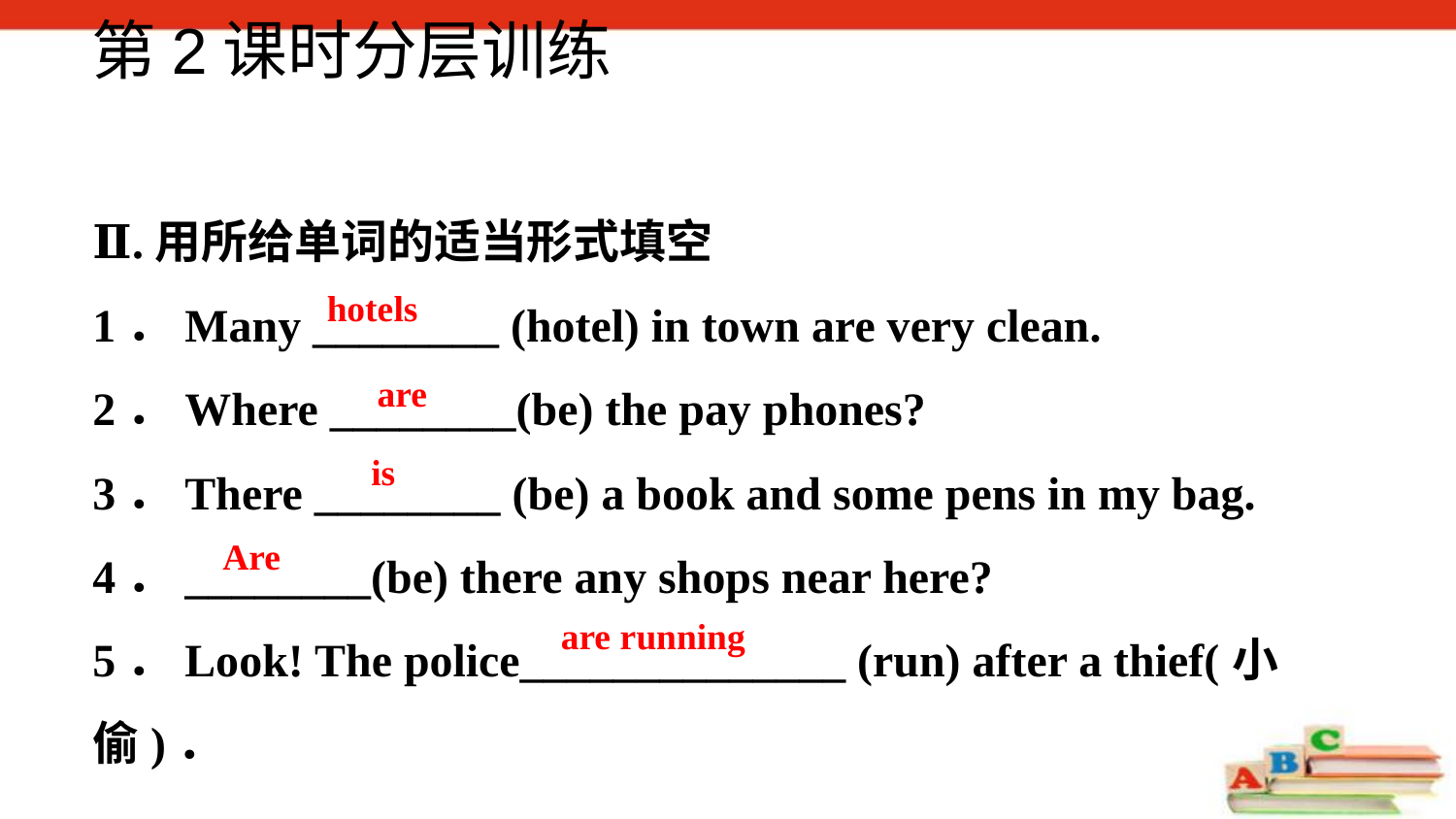

第2课时分层训练

Ⅱ.用所给单词的适当形式填空
1．Many ________ (hotel) in town are very clean.
2．Where ________(be) the pay phones?
3．There ________ (be) a book and some pens in my bag.
4．________(be) there any shops near here?
5．Look! The police______________ (run) after a thief(小偷)．
hotels
are
is
Are
are running